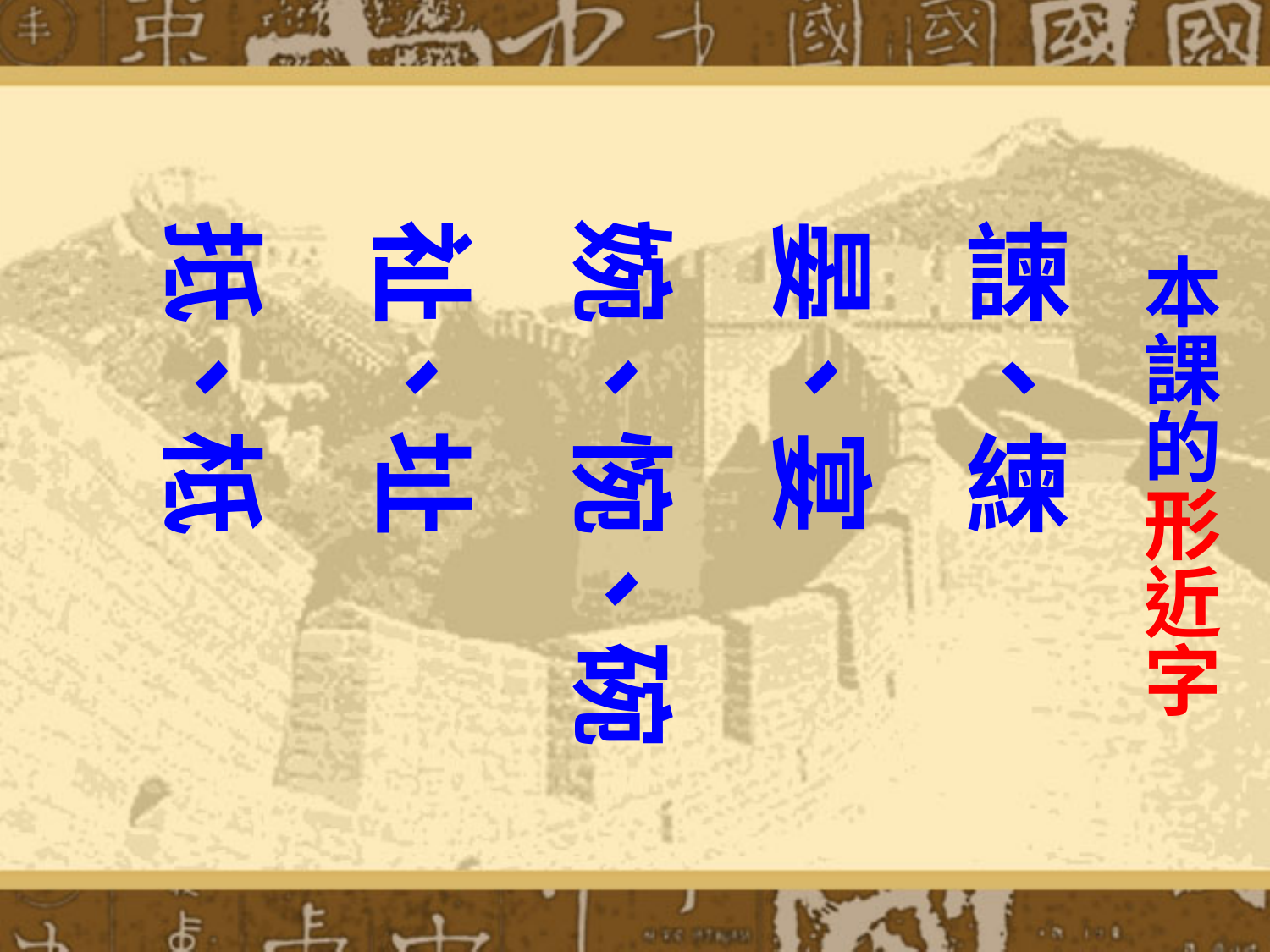

# 本課的形近字
抵、柢
祉、址
婉、惋、碗
晏、宴
諫、練